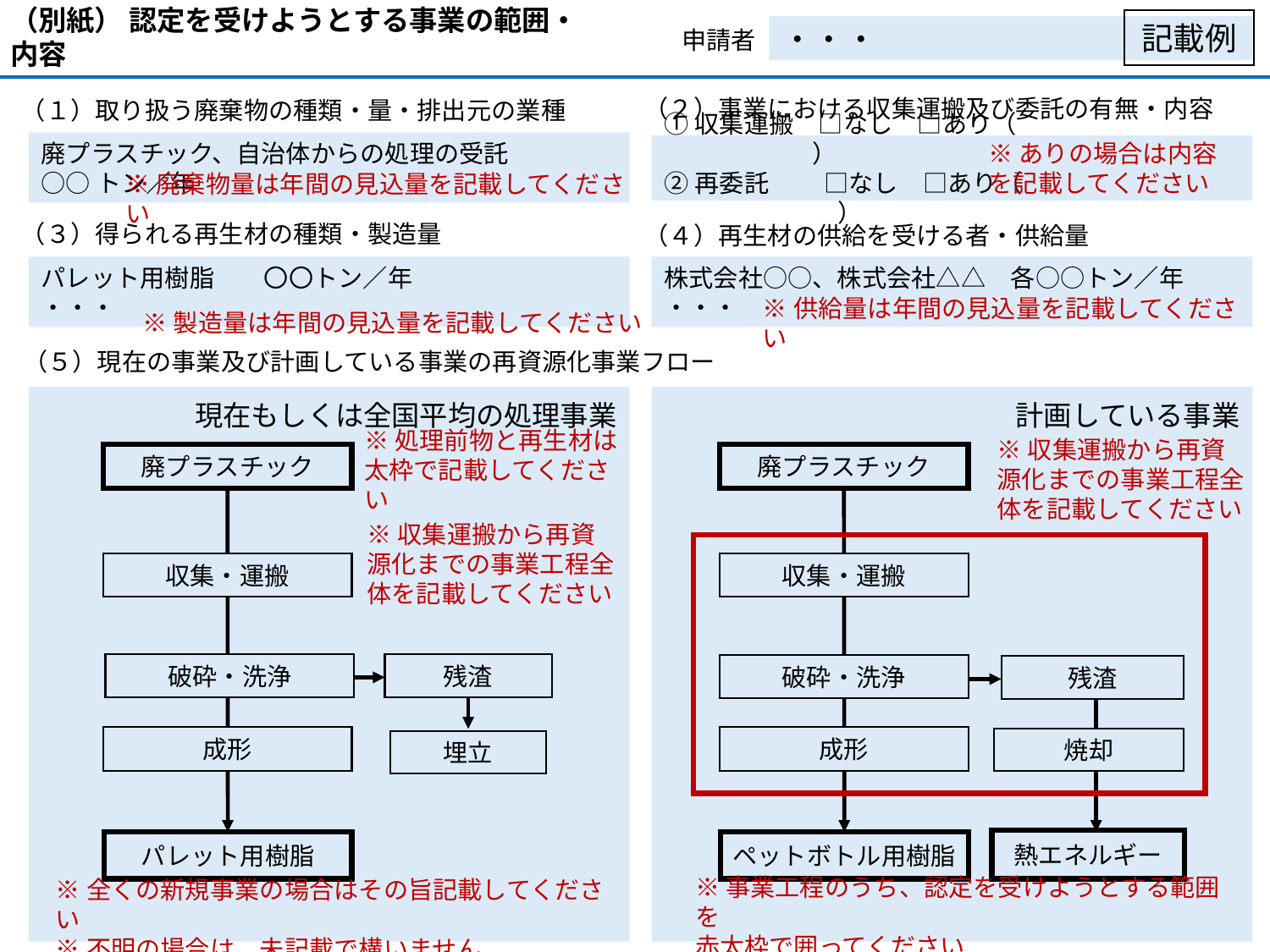

記載例
（別紙） 認定を受けようとする事業の範囲・内容
・・・
申請者
（２）事業における収集運搬及び委託の有無・内容
（１）取り扱う廃棄物の種類・量・排出元の業種
廃プラスチック、自治体からの処理の受託
○○トン／年
※ありの場合は内容を記載してください
①収集運搬　□なし　□あり（　　　　　　　　　　　　　　　）
②再委託　　 □なし　□あり（　　　　　　　　　　　　　　　）
※廃棄物量は年間の見込量を記載してください
（３）得られる再生材の種類・製造量
（４）再生材の供給を受ける者・供給量
パレット用樹脂　　〇〇トン／年
・・・
株式会社○○、株式会社△△　各○○トン／年
・・・
※供給量は年間の見込量を記載してください
※製造量は年間の見込量を記載してください
（５）現在の事業及び計画している事業の再資源化事業フロー
現在もしくは全国平均の処理事業
計画している事業
※収集運搬から再資源化までの事業工程全体を記載してください
※処理前物と再生材は
太枠で記載してください
廃プラスチック
廃プラスチック
※収集運搬から再資源化までの事業工程全体を記載してください

収集・運搬
収集・運搬
破砕・洗浄
残渣
破砕・洗浄
残渣
成形
成形
焼却
埋立
熱エネルギー
パレット用樹脂
ペットボトル用樹脂
※事業工程のうち、認定を受けようとする範囲を
赤太枠で囲ってください
※全くの新規事業の場合はその旨記載してください
※不明の場合は、未記載で構いません